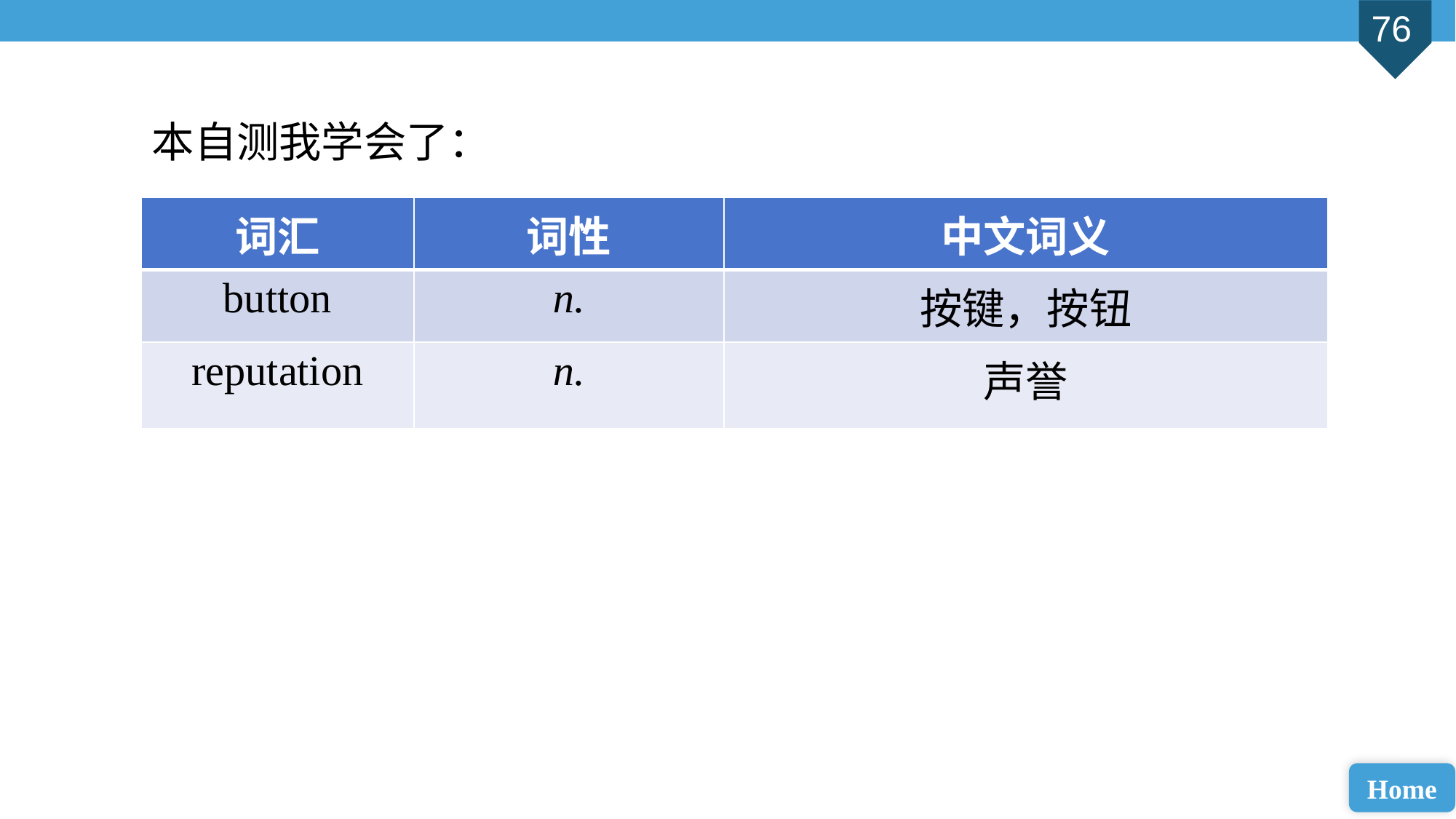

本自测我学会了：
| 词汇 | 词性 | 中文词义 |
| --- | --- | --- |
| button | n. | 按键，按钮 |
| reputation | n. | 声誉 |